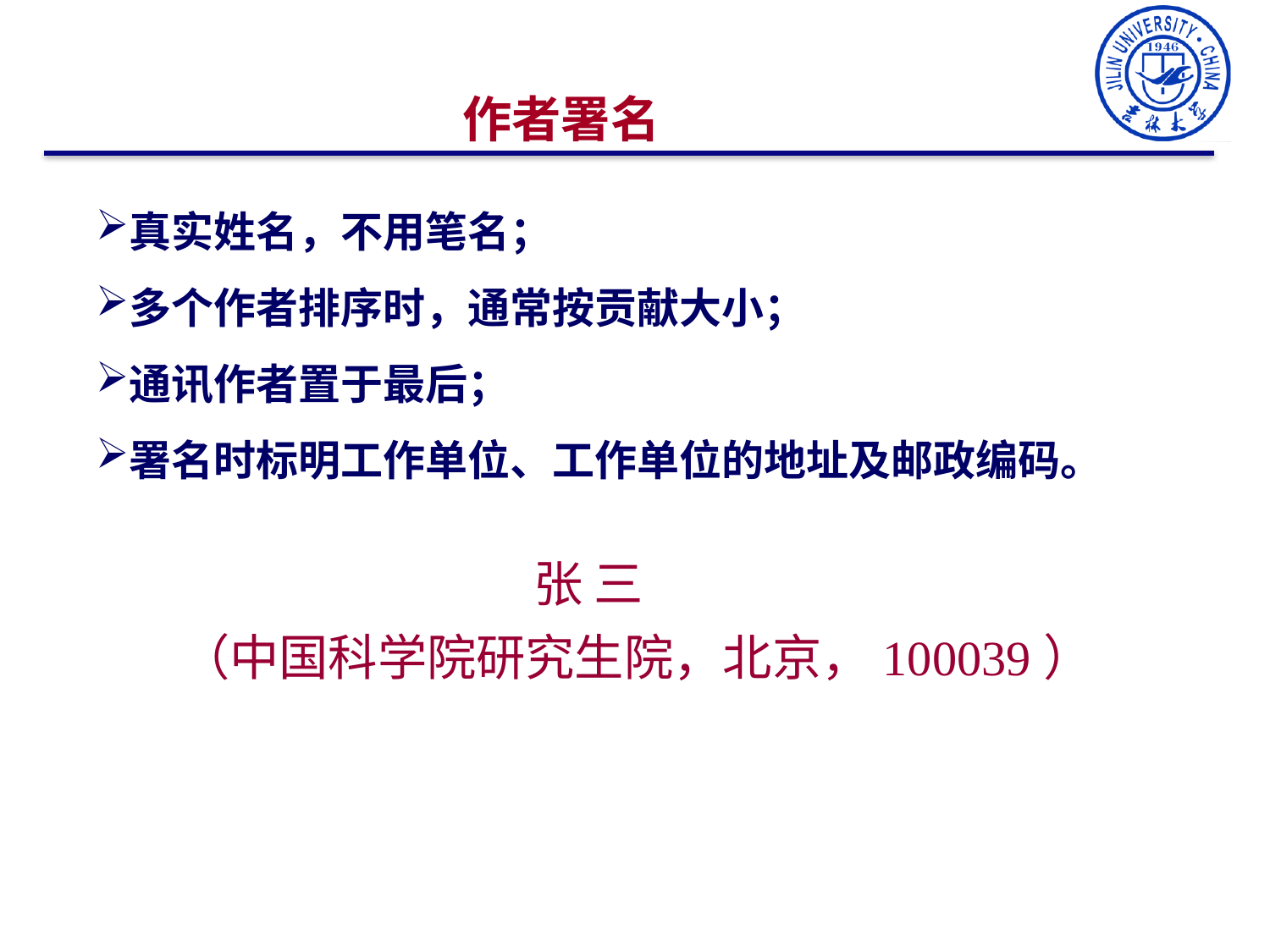

作者署名
真实姓名，不用笔名；
多个作者排序时，通常按贡献大小；
通讯作者置于最后；
署名时标明工作单位、工作单位的地址及邮政编码。

                               张 三
（中国科学院研究生院，北京，100039）